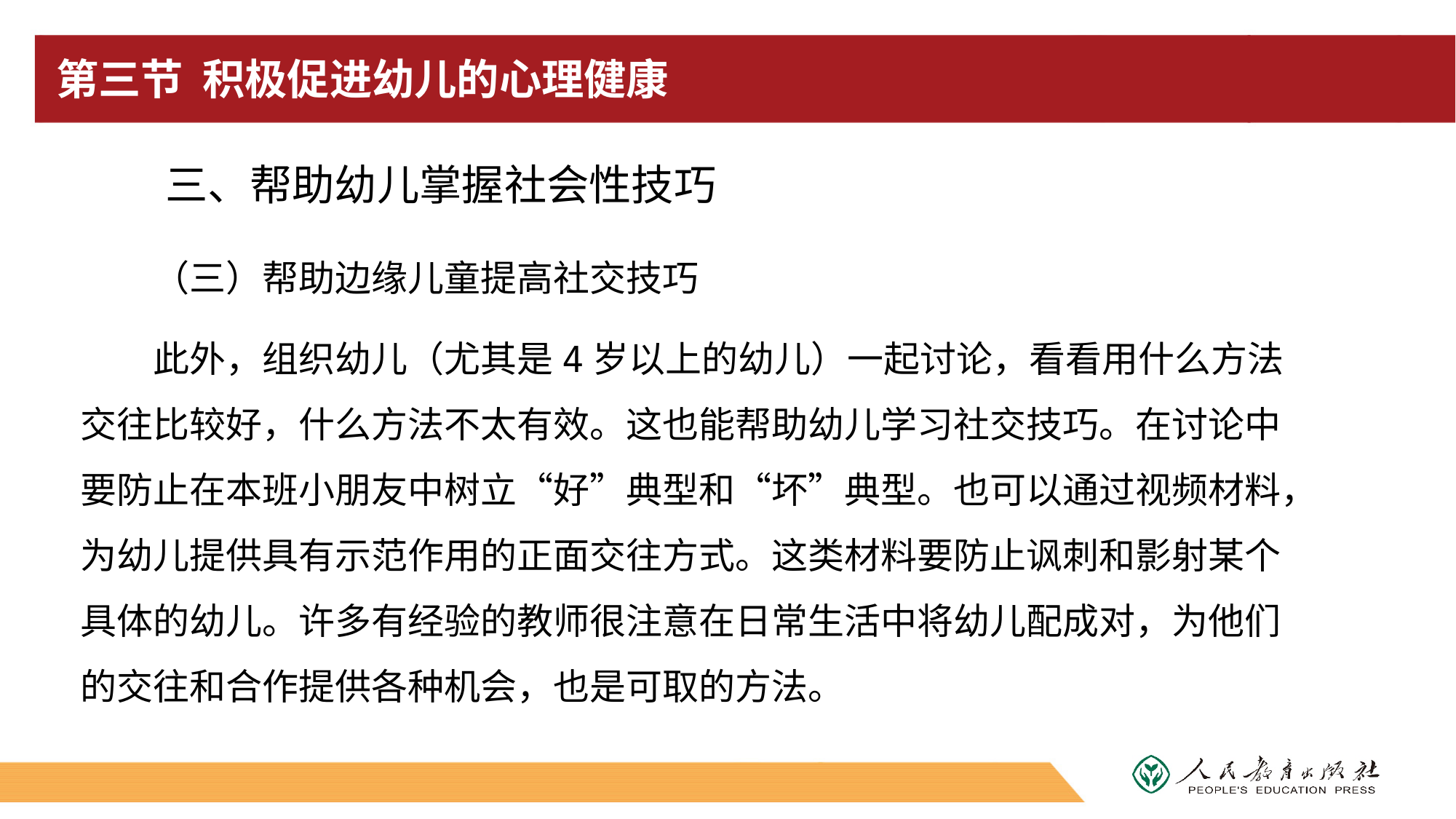

# 第三节  积极促进幼儿的心理健康
三、帮助幼儿掌握社会性技巧
（三）帮助边缘儿童提高社交技巧
此外，组织幼儿（尤其是4岁以上的幼儿）一起讨论，看看用什么方法交往比较好，什么方法不太有效。这也能帮助幼儿学习社交技巧。在讨论中要防止在本班小朋友中树立“好”典型和“坏”典型。也可以通过视频材料，为幼儿提供具有示范作用的正面交往方式。这类材料要防止讽刺和影射某个具体的幼儿。许多有经验的教师很注意在日常生活中将幼儿配成对，为他们的交往和合作提供各种机会，也是可取的方法。